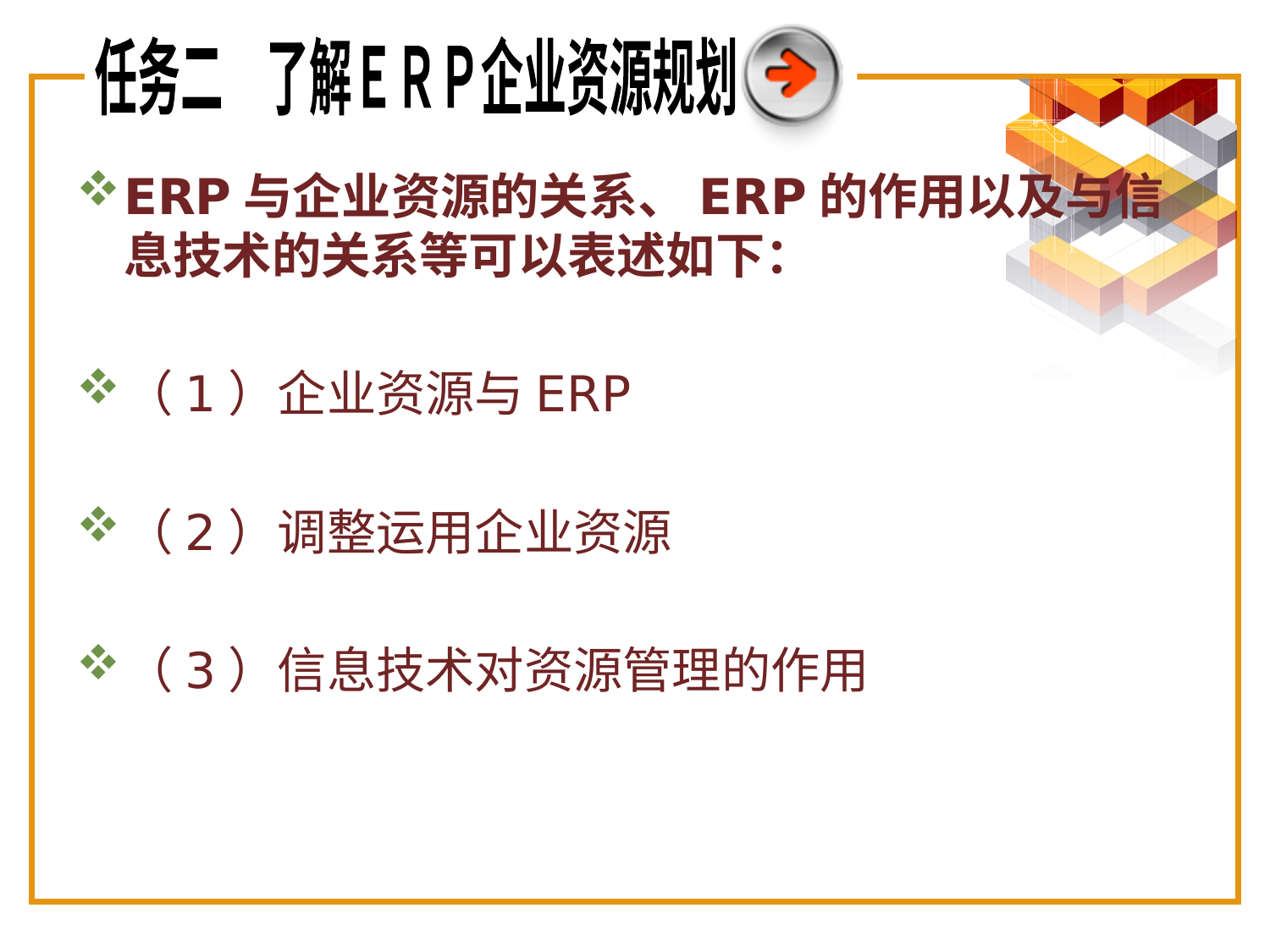

任务二　了解ＥＲＰ企业资源规划
ERP与企业资源的关系、ERP的作用以及与信息技术的关系等可以表述如下：

（1）企业资源与ERP

（2）调整运用企业资源

（3）信息技术对资源管理的作用